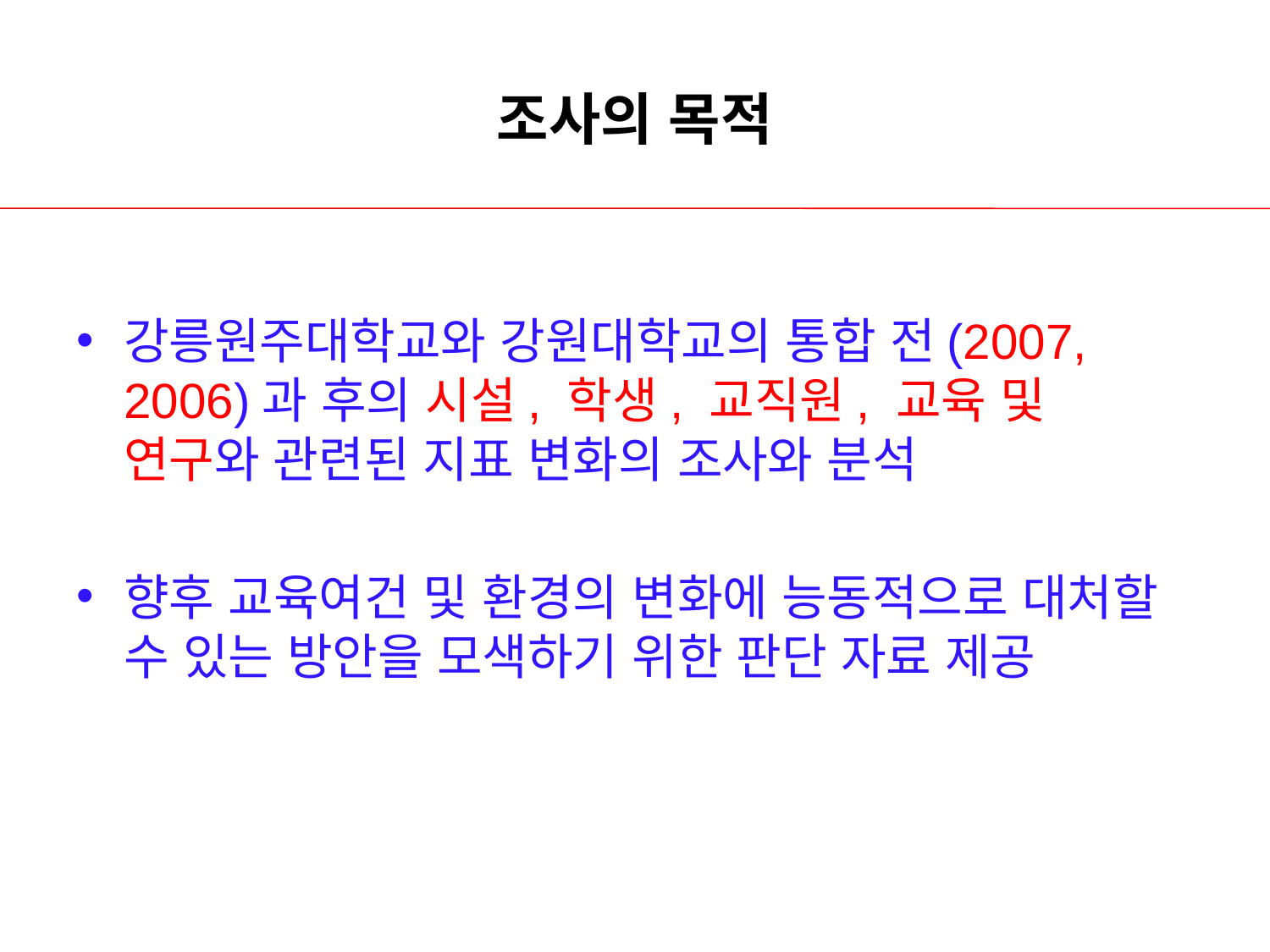

# 조사의 목적

강릉원주대학교와 강원대학교의 통합 전(2007, 2006)과 후의 시설, 학생, 교직원, 교육 및 연구와 관련된 지표 변화의 조사와 분석

향후 교육여건 및 환경의 변화에 능동적으로 대처할 수 있는 방안을 모색하기 위한 판단 자료 제공